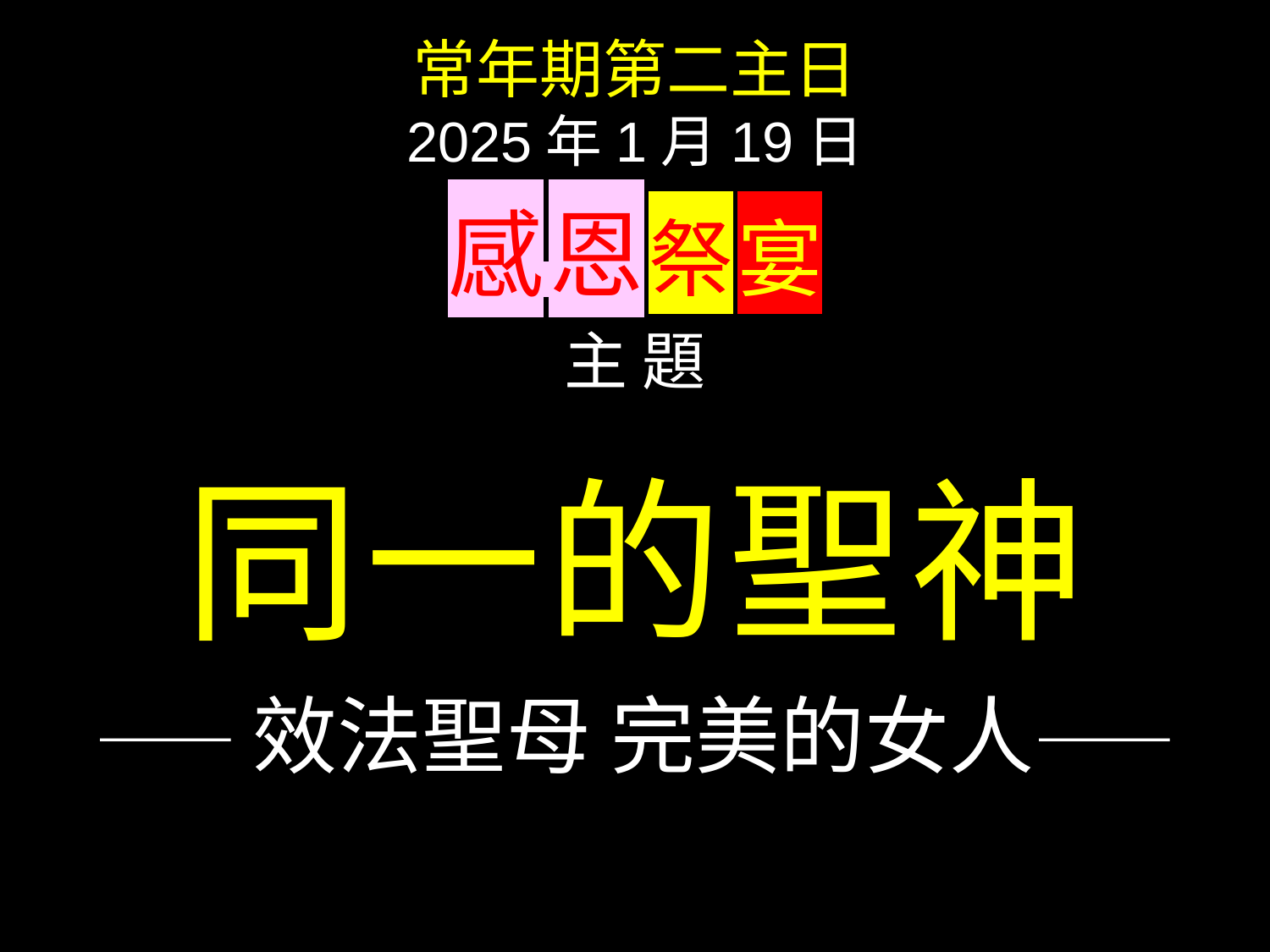

常年期第二主日
2025年1月19日
感 恩 祭 宴

主 題

同一的聖神
——效法聖母 完美的女人——